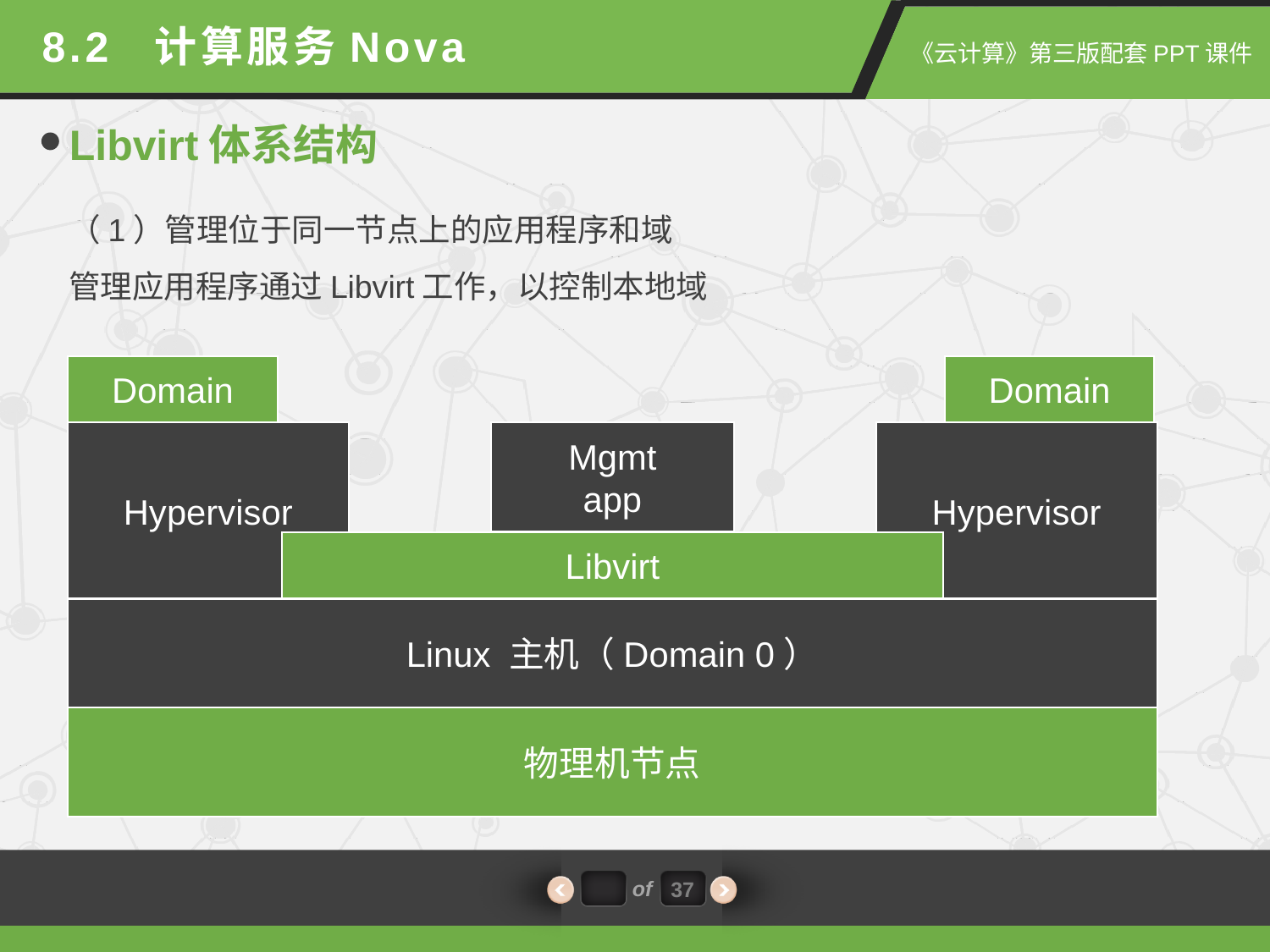

8.2  计算服务Nova
Libvirt体系结构

（1）管理位于同一节点上的应用程序和域
管理应用程序通过Libvirt工作，以控制本地域
Domain
Domain
Hypervisor
Mgmt
app
Hypervisor
Libvirt
Linux 主机（Domain 0）
物理机节点
27